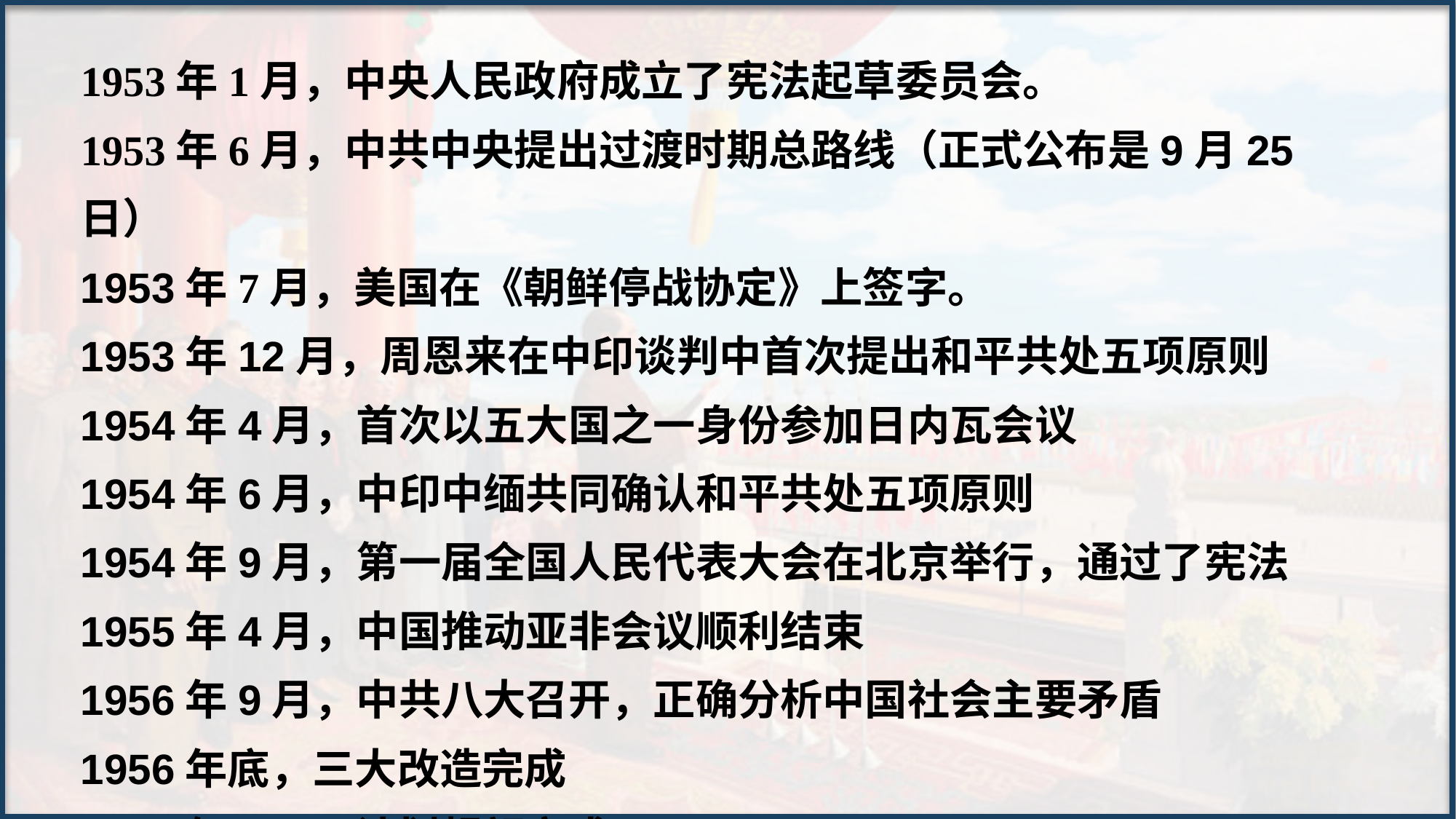

1953年1月，中央人民政府成立了宪法起草委员会。
1953年6月，中共中央提出过渡时期总路线（正式公布是9月25日）
1953年7月，美国在《朝鲜停战协定》上签字。
1953年12月，周恩来在中印谈判中首次提出和平共处五项原则
1954年4月，首次以五大国之一身份参加日内瓦会议
1954年6月，中印中缅共同确认和平共处五项原则
1954年9月，第一届全国人民代表大会在北京举行，通过了宪法
1955年4月，中国推动亚非会议顺利结束
1956年9月，中共八大召开，正确分析中国社会主要矛盾
1956年底，三大改造完成
1957年，一五计划超额完成